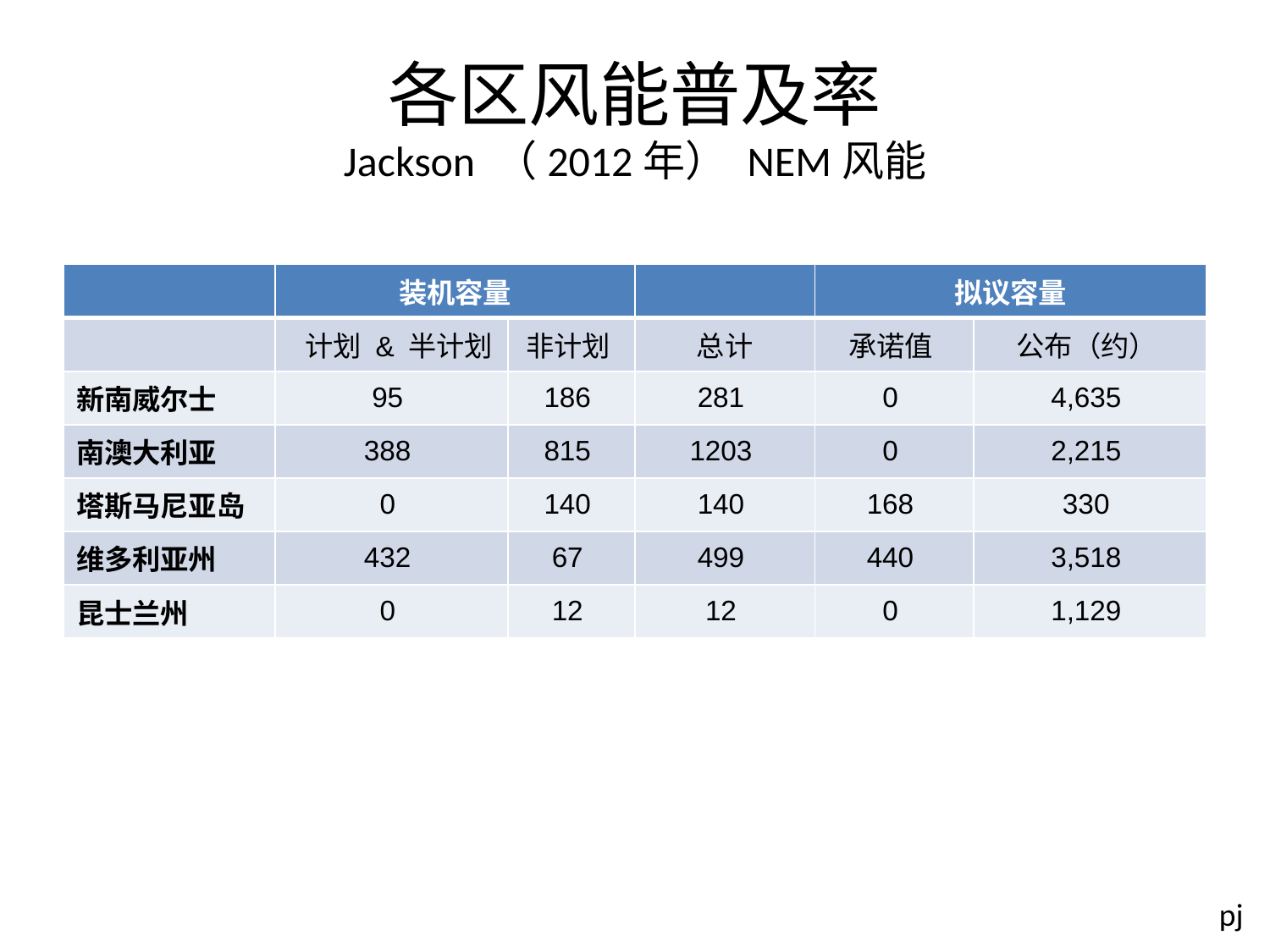

# 各区风能普及率 Jackson （2012年） NEM风能
|  | 装机容量 |  |  | 拟议容量 |  |
| --- | --- | --- | --- | --- | --- |
|  | 计划 & 半计划 | 非计划 | 总计 | 承诺值 | 公布（约） |
| 新南威尔士 | 95 | 186 | 281 | 0 | 4,635 |
| 南澳大利亚 | 388 | 815 | 1203 | 0 | 2,215 |
| 塔斯马尼亚岛 | 0 | 140 | 140 | 168 | 330 |
| 维多利亚州 | 432 | 67 | 499 | 440 | 3,518 |
| 昆士兰州 | 0 | 12 | 12 | 0 | 1,129 |